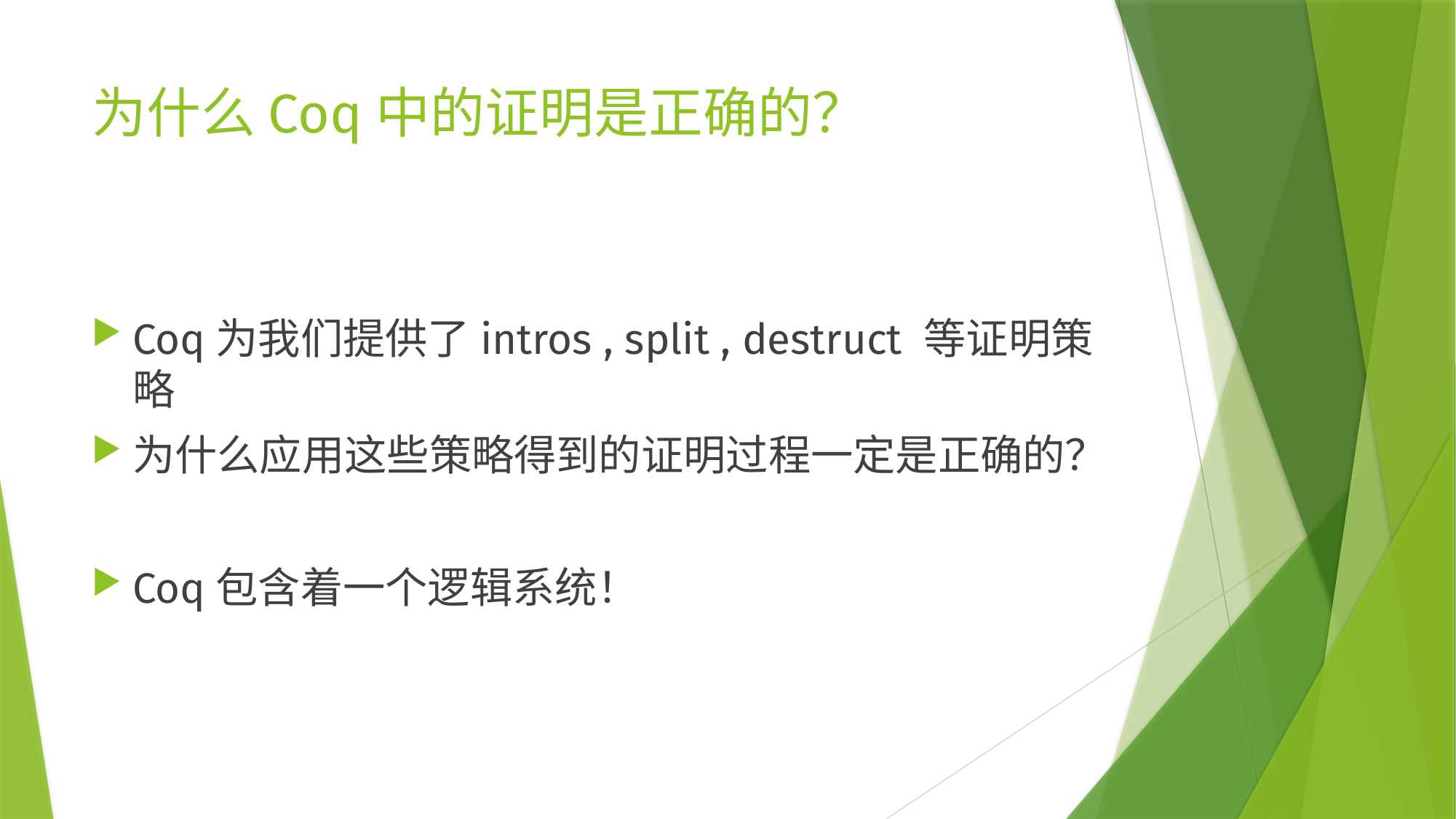

# 为什么Coq中的证明是正确的？

Coq为我们提供了intros , split , destruct 等证明策略
为什么应用这些策略得到的证明过程一定是正确的？

Coq包含着一个逻辑系统！